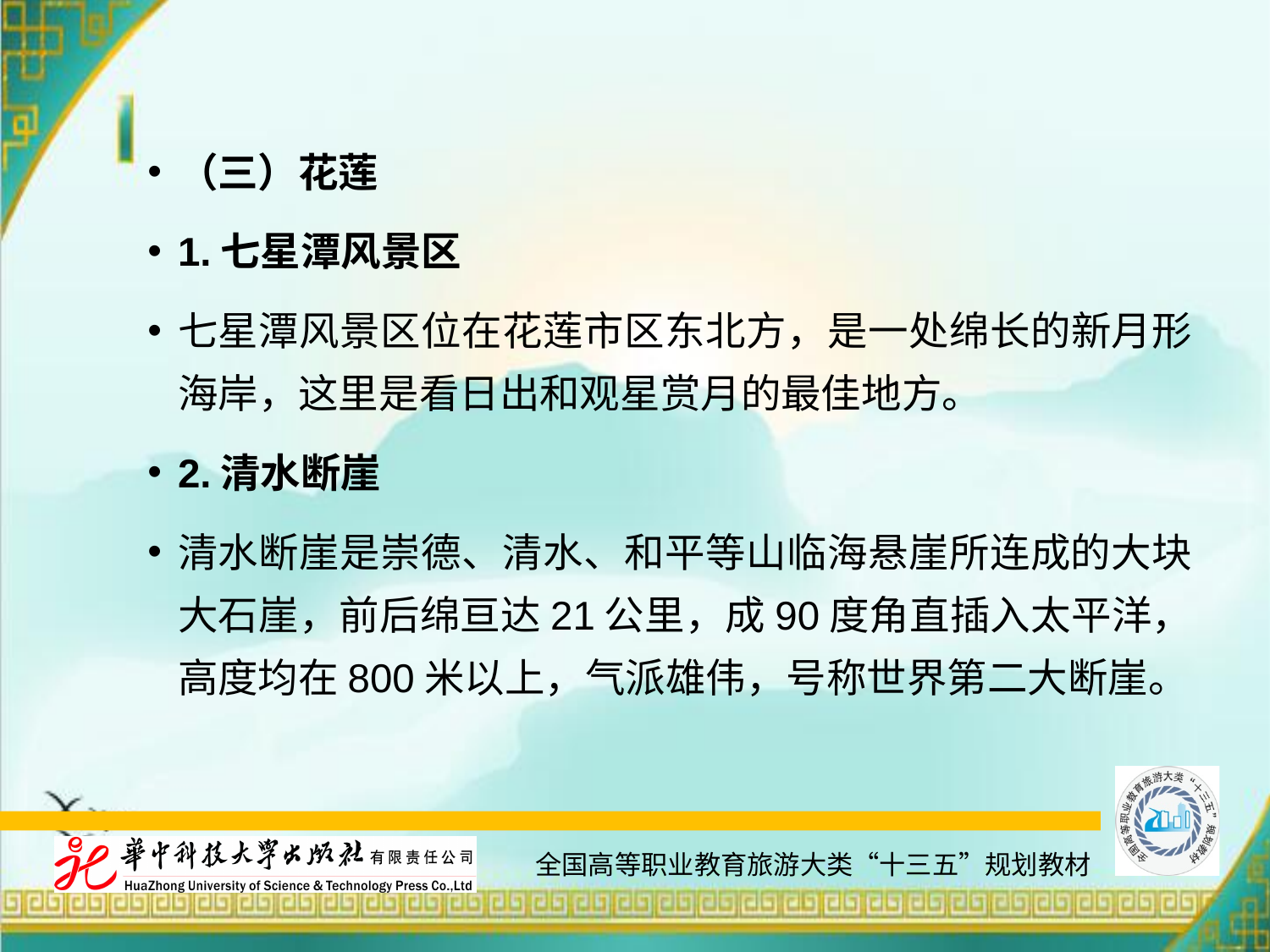

#
（三）花莲
1.七星潭风景区
七星潭风景区位在花莲市区东北方，是一处绵长的新月形海岸，这里是看日出和观星赏月的最佳地方。
2.清水断崖
清水断崖是崇德、清水、和平等山临海悬崖所连成的大块大石崖，前后绵亘达21公里，成90度角直插入太平洋，高度均在800米以上，气派雄伟，号称世界第二大断崖。